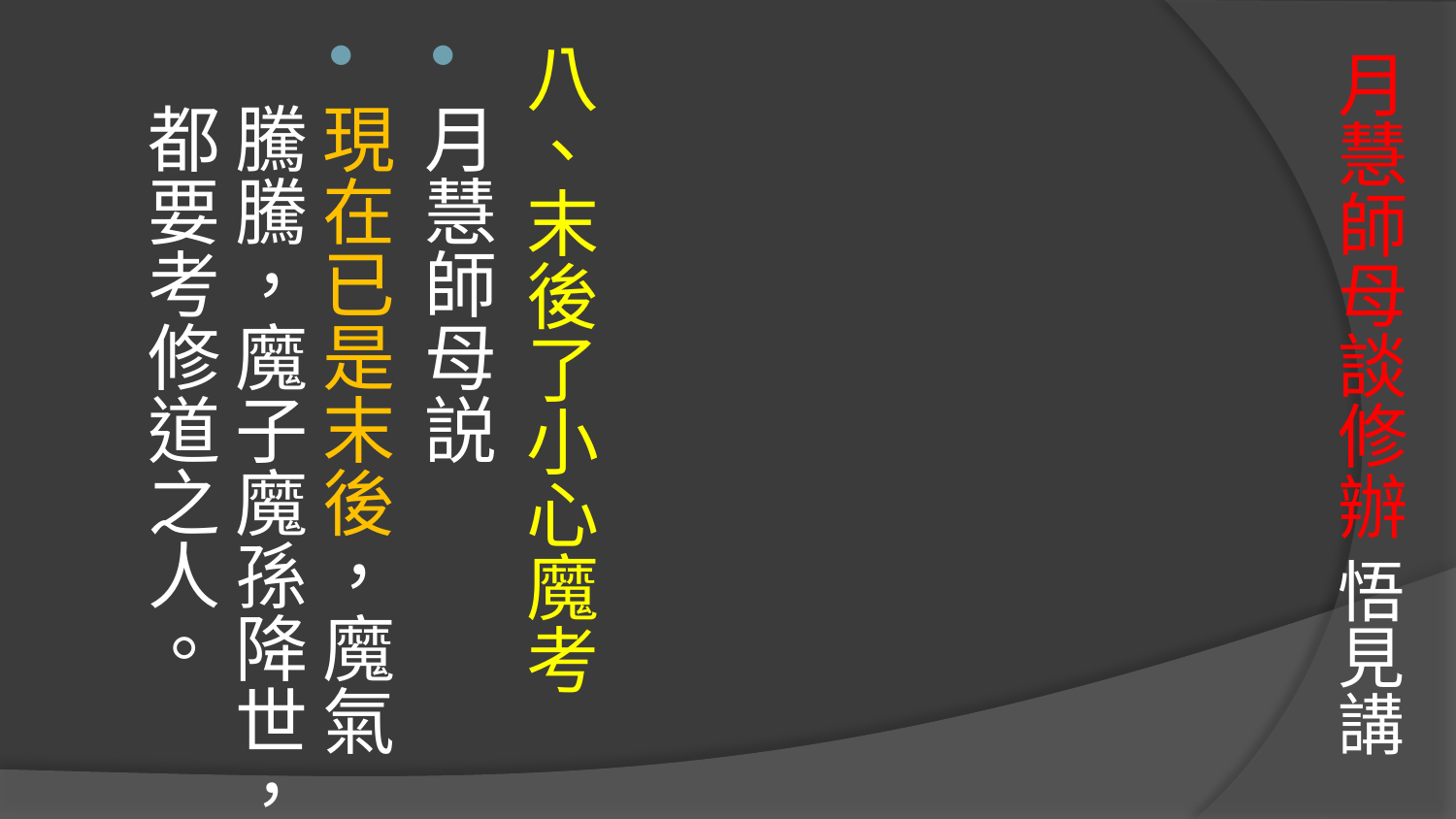

# 月慧師母談修辦 悟見講
八、末後了小心魔考
月慧師母説
現在已是末後，魔氣騰騰，魔子魔孫降世，都要考修道之人。